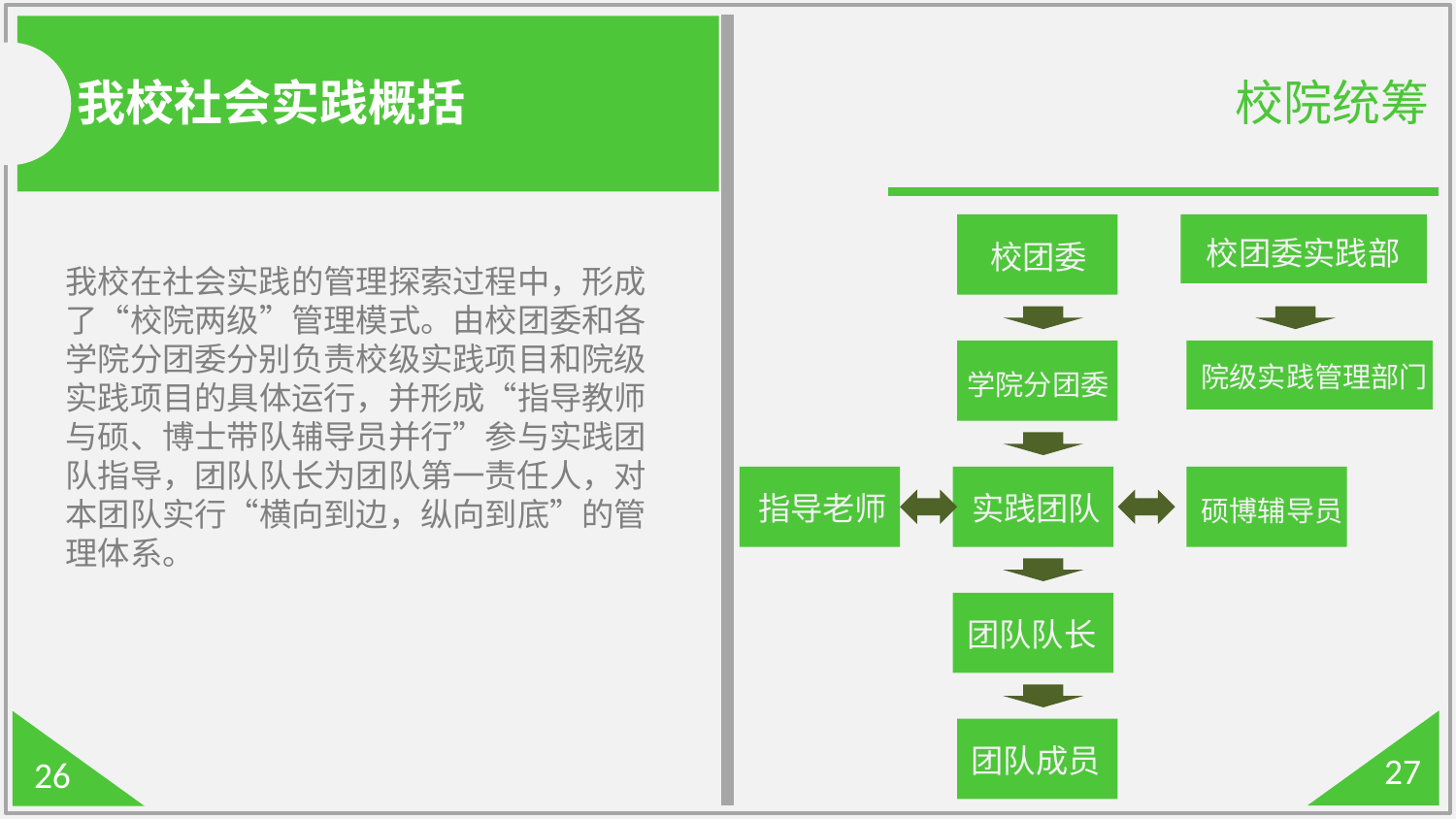

我校社会实践概括

校院统筹

我校在社会实践的管理探索过程中，形成了“校院两级”管理模式。由校团委和各学院分团委分别负责校级实践项目和院级实践项目的具体运行，并形成“指导教师与硕、博士带队辅导员并行”参与实践团队指导，团队队长为团队第一责任人，对本团队实行“横向到边，纵向到底”的管理体系。

校团委

校团委实践部

学院分团委

院级实践管理部门

指导老师

实践团队

硕博辅导员

团队队长

团队成员

27
26